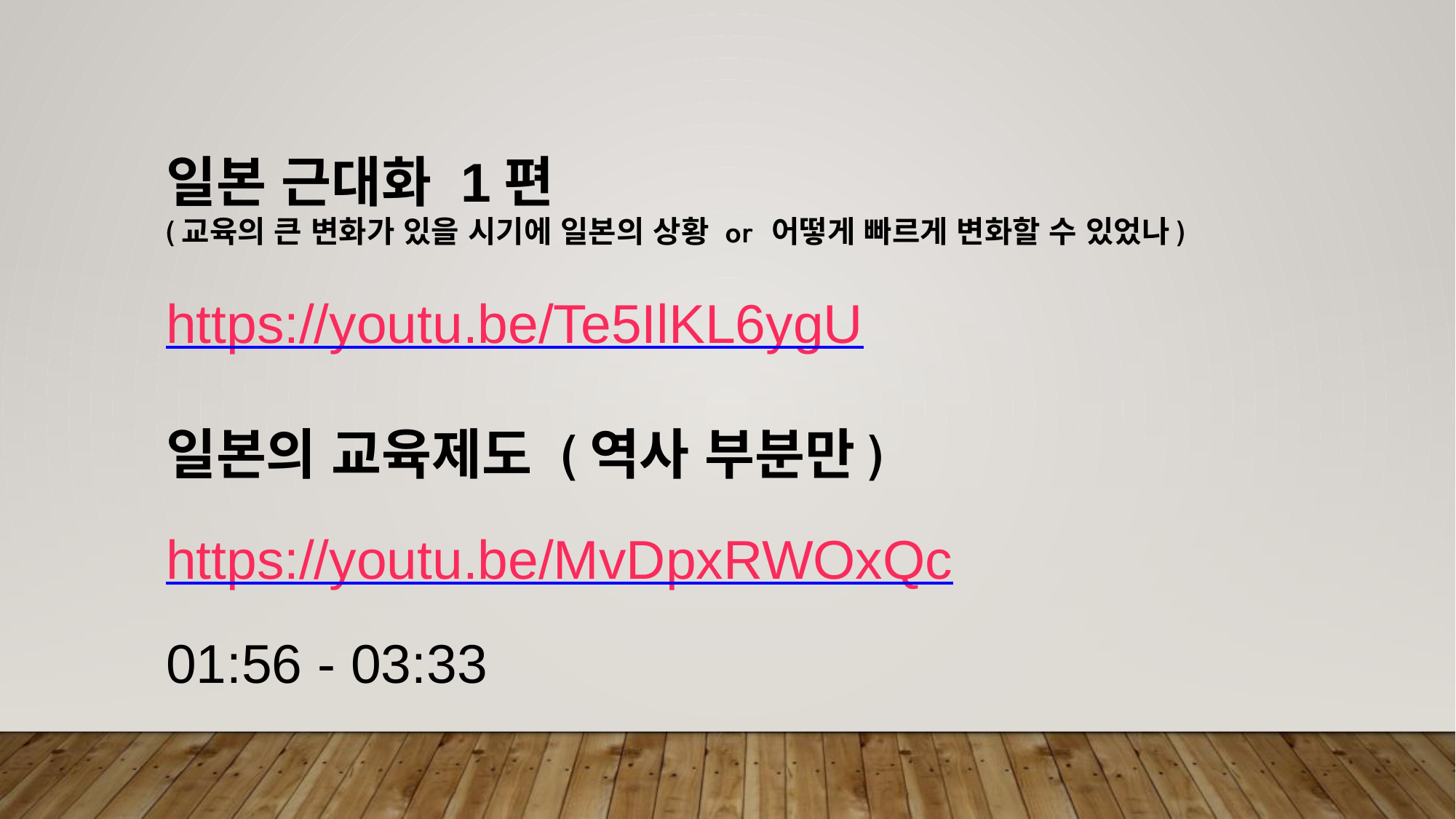

일본 근대화 1편
(교육의 큰 변화가 있을 시기에 일본의 상황 or 어떻게 빠르게 변화할 수 있었나)
https://youtu.be/Te5IlKL6ygU

일본의 교육제도 (역사 부분만)
https://youtu.be/MvDpxRWOxQc
01:56 - 03:33